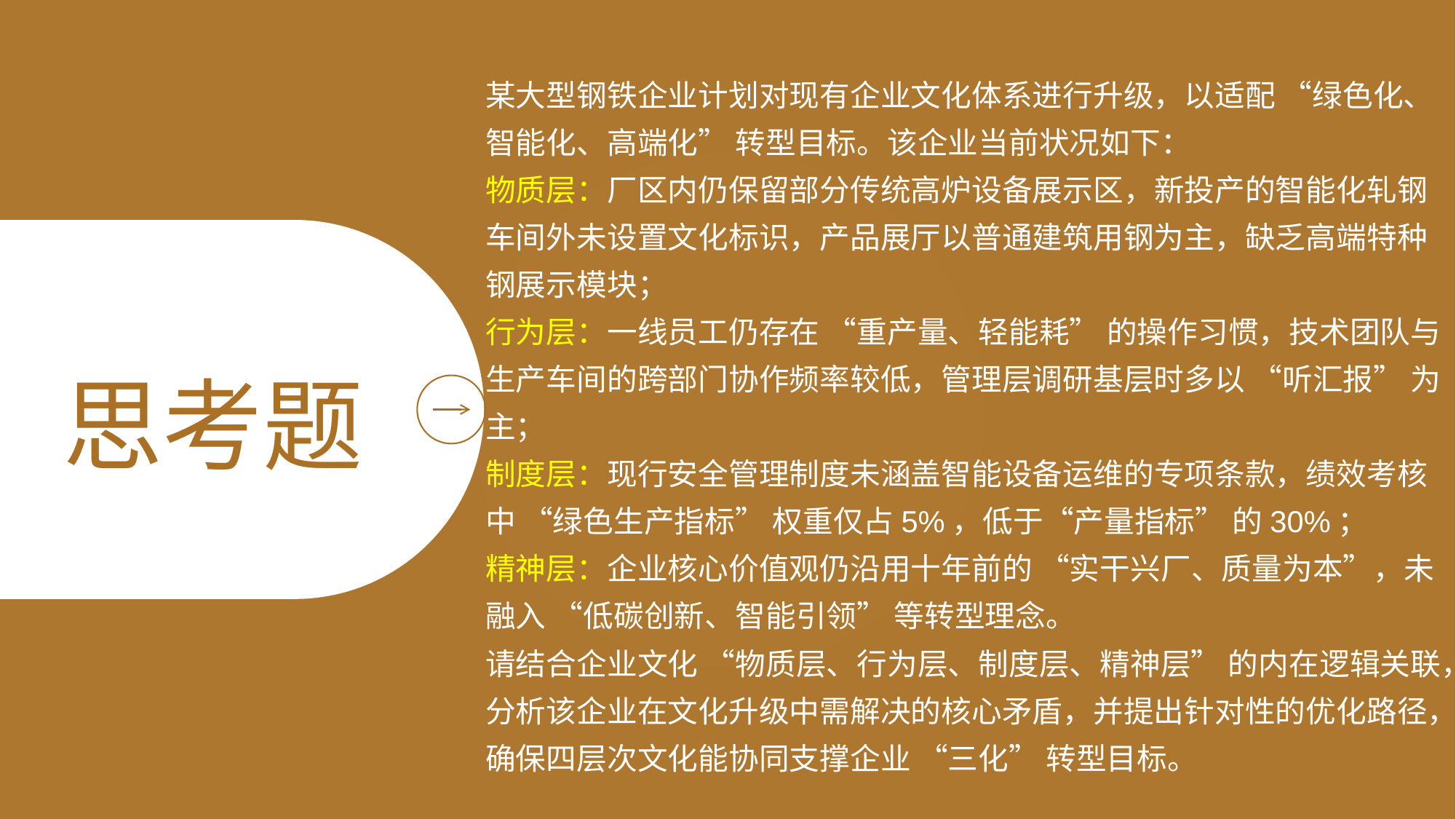

某大型钢铁企业计划对现有企业文化体系进行升级，以适配 “绿色化、智能化、高端化” 转型目标。该企业当前状况如下：
物质层：厂区内仍保留部分传统高炉设备展示区，新投产的智能化轧钢车间外未设置文化标识，产品展厅以普通建筑用钢为主，缺乏高端特种钢展示模块；
行为层：一线员工仍存在 “重产量、轻能耗” 的操作习惯，技术团队与生产车间的跨部门协作频率较低，管理层调研基层时多以 “听汇报” 为主；
制度层：现行安全管理制度未涵盖智能设备运维的专项条款，绩效考核中 “绿色生产指标” 权重仅占5%，低于“产量指标” 的30%；
精神层：企业核心价值观仍沿用十年前的 “实干兴厂、质量为本”，未融入 “低碳创新、智能引领” 等转型理念。
请结合企业文化 “物质层、行为层、制度层、精神层” 的内在逻辑关联，分析该企业在文化升级中需解决的核心矛盾，并提出针对性的优化路径，确保四层次文化能协同支撑企业 “三化” 转型目标。

思考题